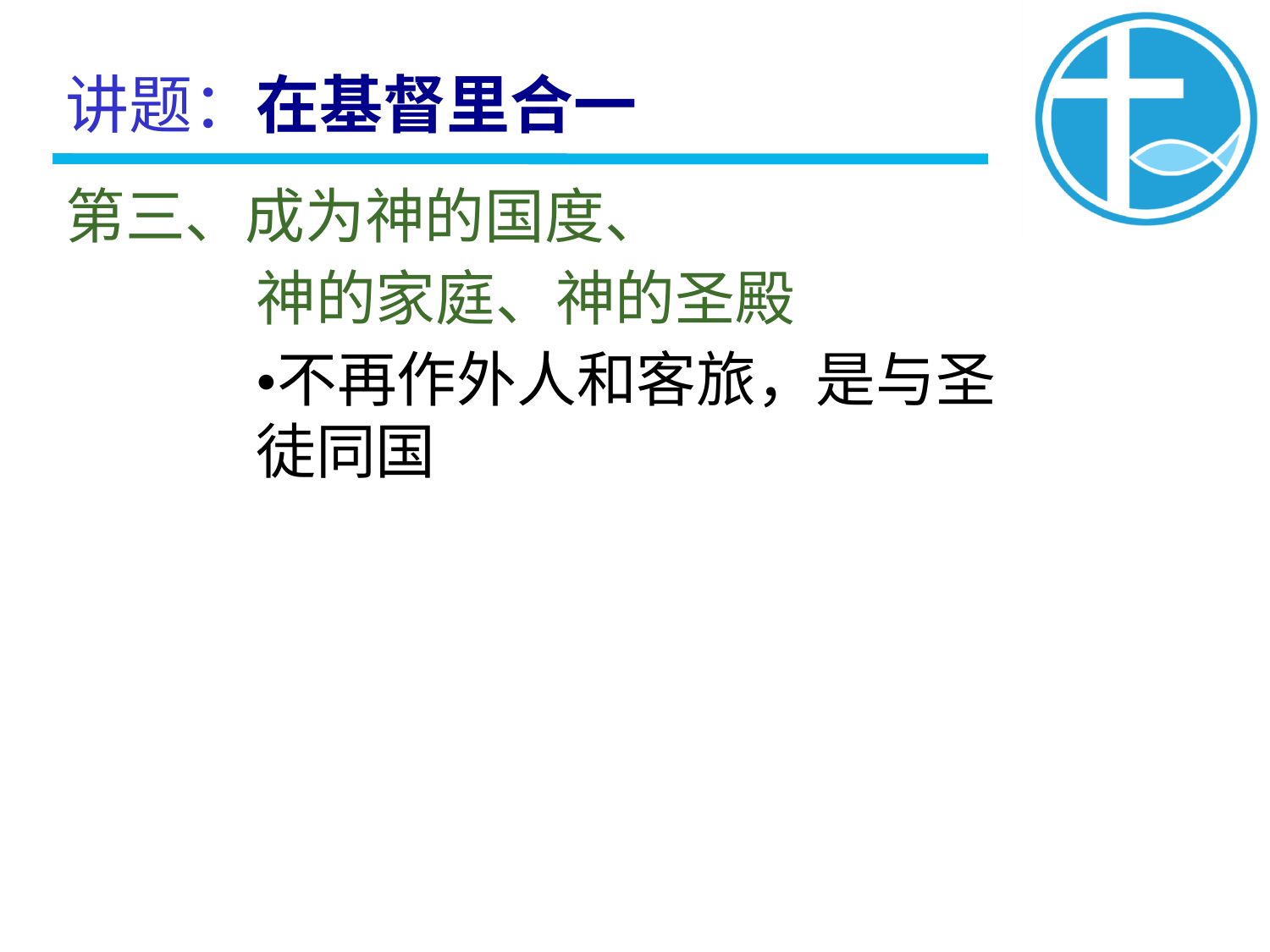

讲题：在基督里合一
第三、成为神的国度、
神的家庭、神的圣殿
不再作外人和客旅，是与圣徒同国